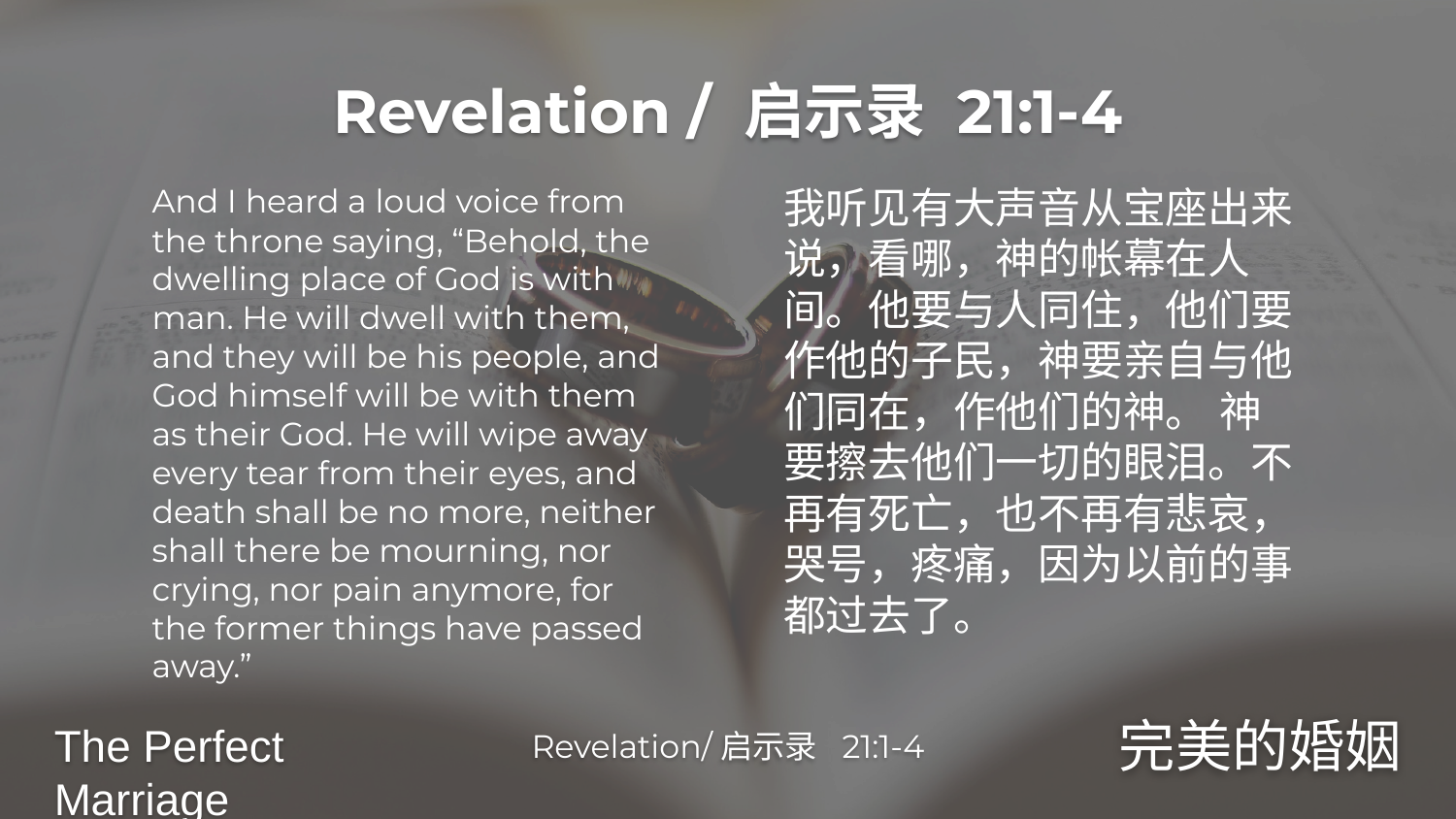

Revelation / 启示录 21:1-4
And I heard a loud voice from the throne saying, “Behold, the dwelling place of God is with man. He will dwell with them, and they will be his people, and God himself will be with them as their God. He will wipe away every tear from their eyes, and death shall be no more, neither shall there be mourning, nor crying, nor pain anymore, for the former things have passed away.”

我听见有大声音从宝座出来说，看哪，神的帐幕在人间。他要与人同住，他们要作他的子民，神要亲自与他们同在，作他们的神。 神要擦去他们一切的眼泪。不再有死亡，也不再有悲哀，哭号，疼痛，因为以前的事都过去了。